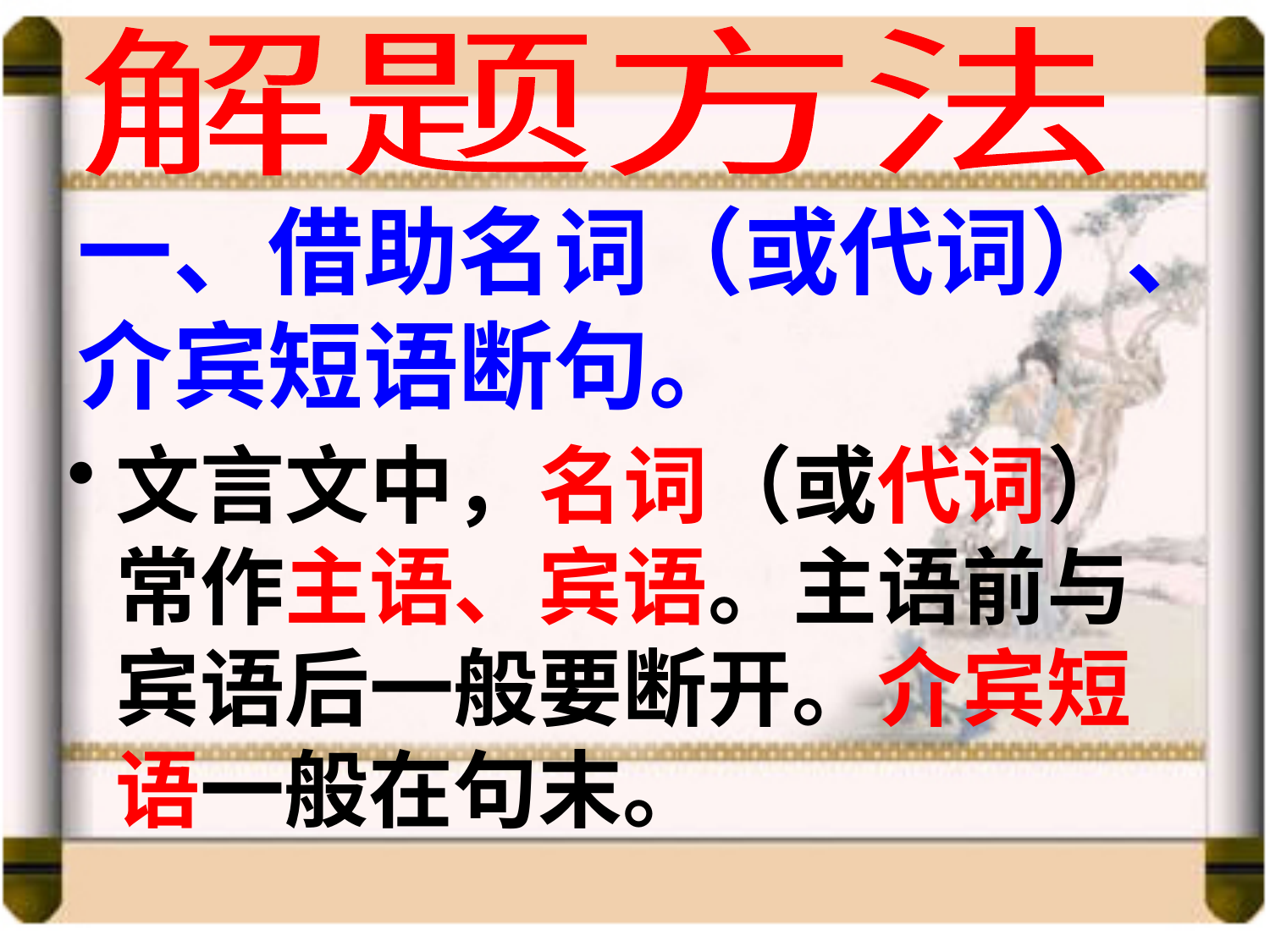

解题方法
一、借助名词（或代词）、介宾短语断句。
文言文中，名词（或代词）常作主语、宾语。主语前与宾语后一般要断开。介宾短语一般在句末。
7